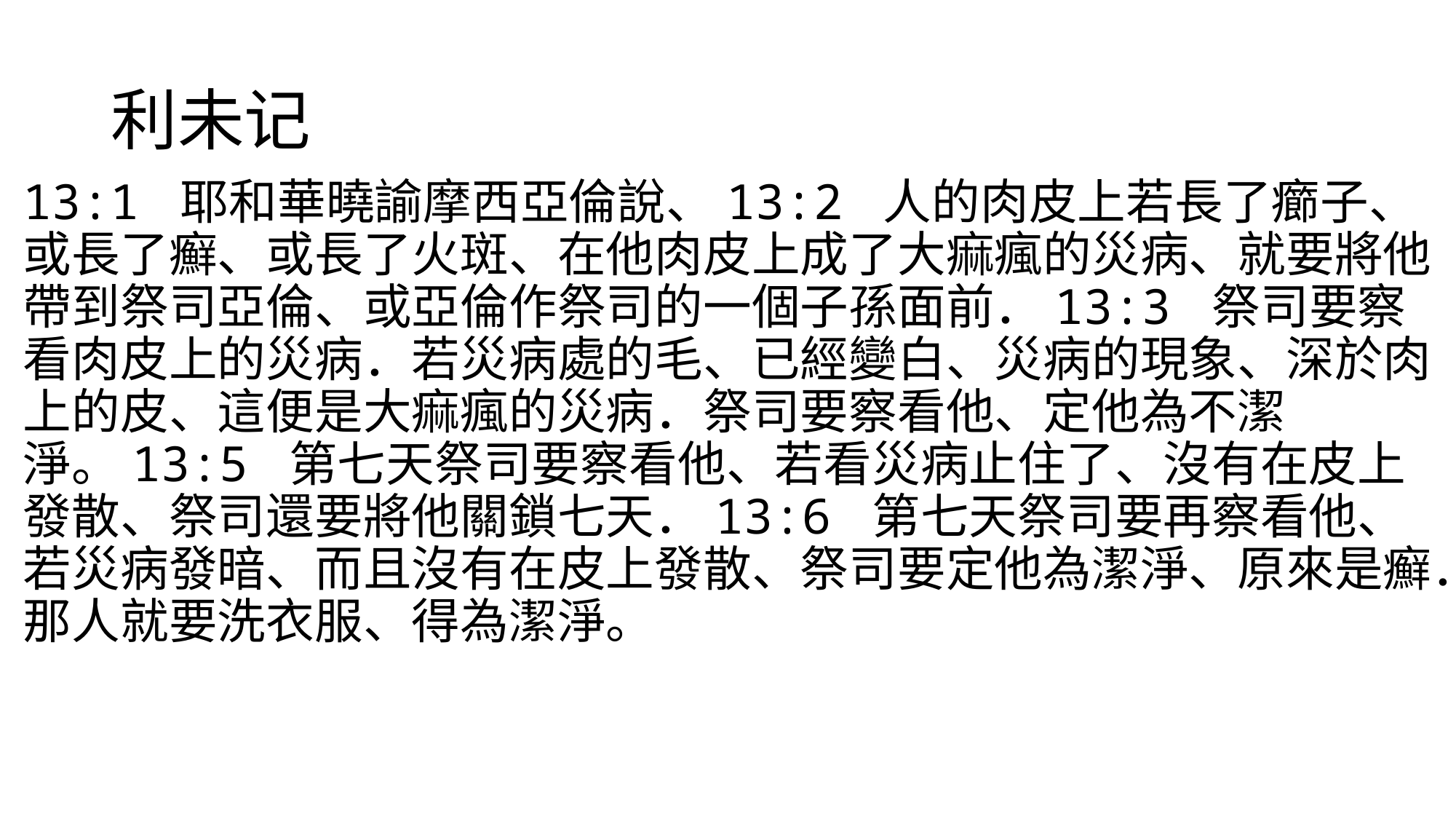

# 利未记
13:1 耶和華曉諭摩西亞倫說、13:2 人的肉皮上若長了癤子、或長了癬、或長了火斑、在他肉皮上成了大痲瘋的災病、就要將他帶到祭司亞倫、或亞倫作祭司的一個子孫面前．13:3 祭司要察看肉皮上的災病．若災病處的毛、已經變白、災病的現象、深於肉上的皮、這便是大痲瘋的災病．祭司要察看他、定他為不潔淨。13:5 第七天祭司要察看他、若看災病止住了、沒有在皮上發散、祭司還要將他關鎖七天．13:6 第七天祭司要再察看他、若災病發暗、而且沒有在皮上發散、祭司要定他為潔淨、原來是癬．那人就要洗衣服、得為潔淨。